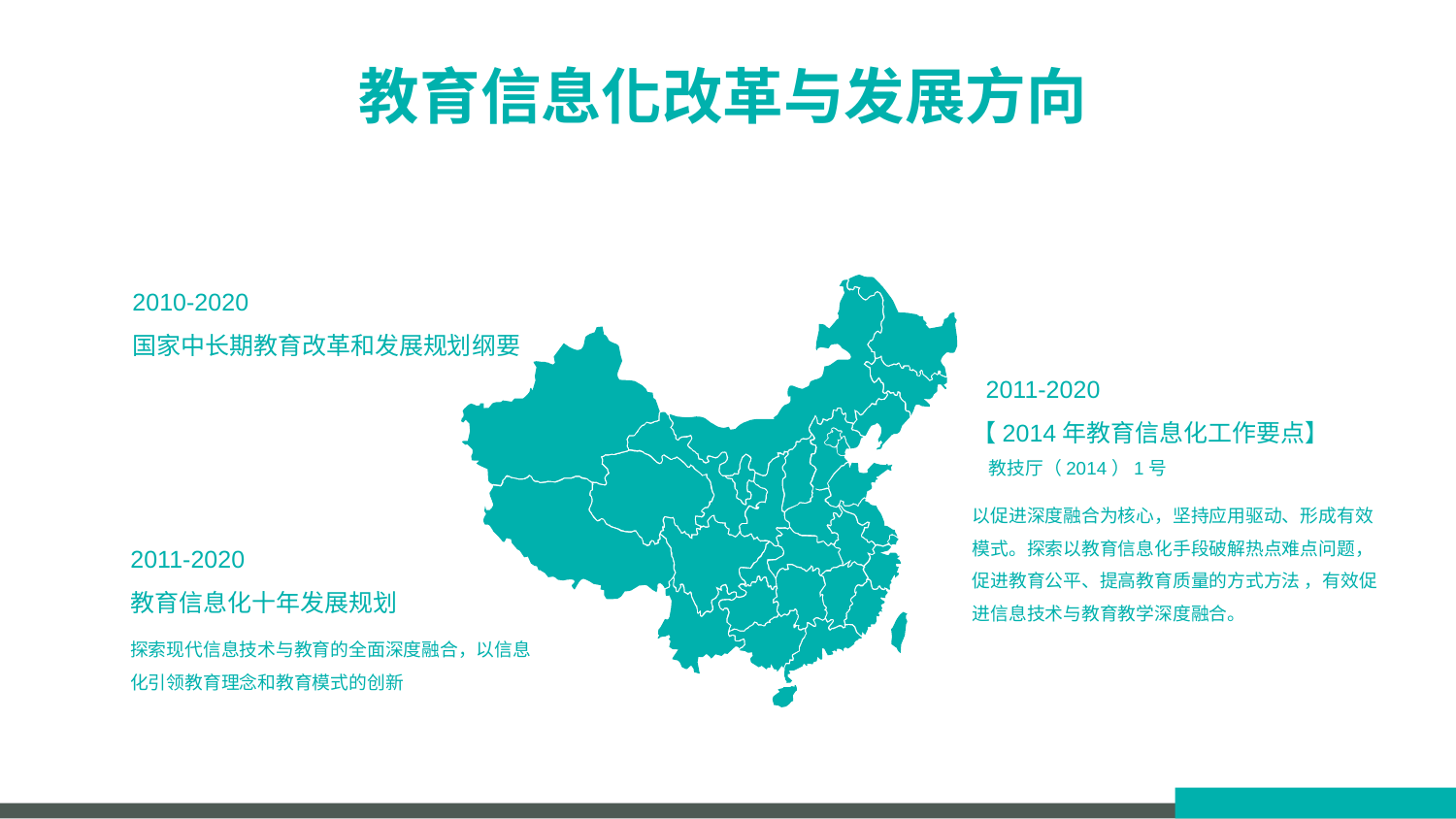

教育信息化改革与发展方向
2010-2020
国家中长期教育改革和发展规划纲要

  2011-2020
【2014年教育信息化工作要点】
   教技厅（2014）1号
以促进深度融合为核心，坚持应用驱动、形成有效模式。探索以教育信息化手段破解热点难点问题，促进教育公平、提高教育质量的方式方法 ，有效促进信息技术与教育教学深度融合。
2011-2020
教育信息化十年发展规划
探索现代信息技术与教育的全面深度融合，以信息化引领教育理念和教育模式的创新